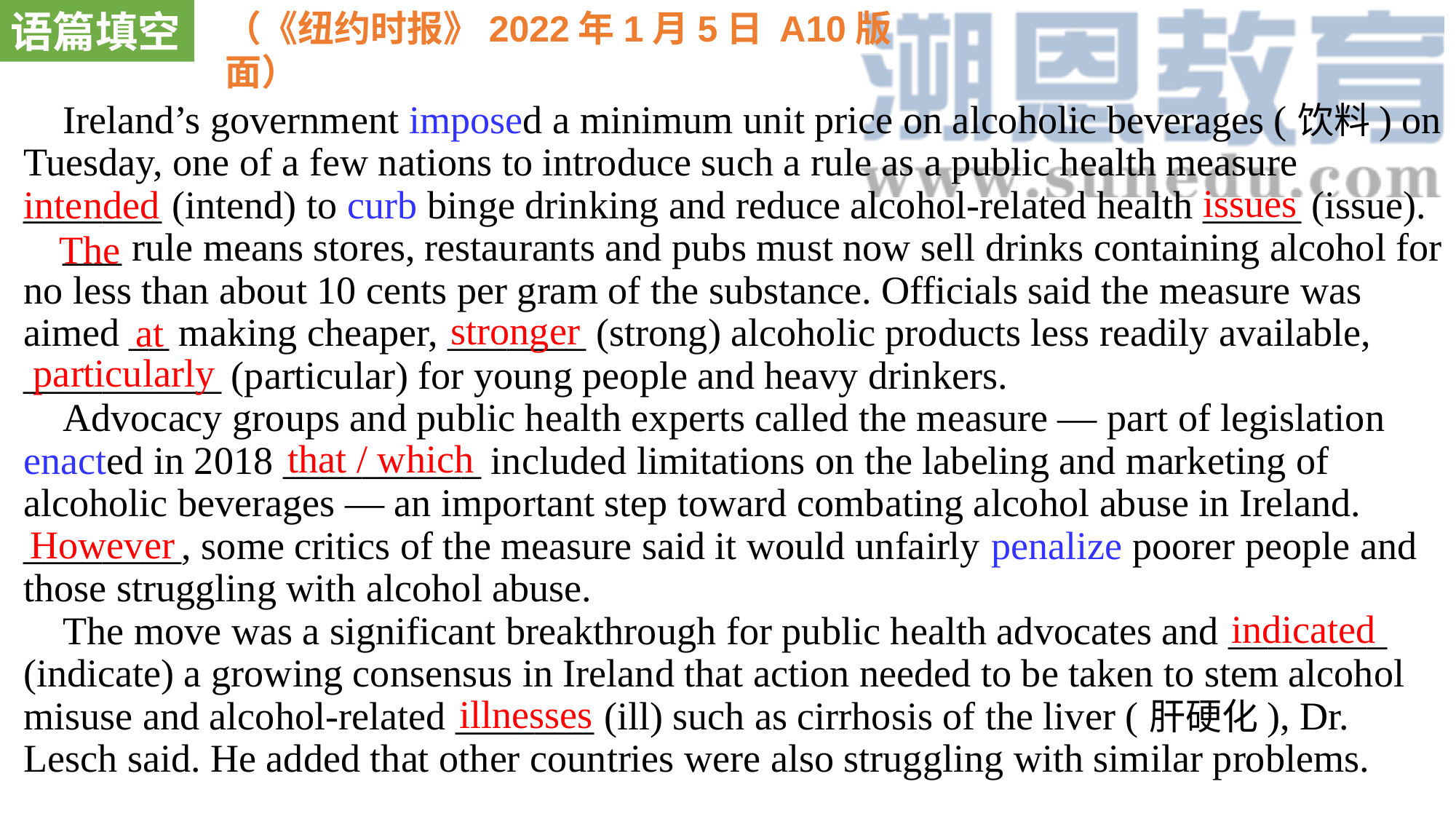

语篇填空
（《纽约时报》2022年1月5日 A10版面）
    Ireland’s government imposed a minimum unit price on alcoholic beverages (饮料) on Tuesday, one of a few nations to introduce such a rule as a public health measure _______ (intend) to curb binge drinking and reduce alcohol-related health _____ (issue).
    ___ rule means stores, restaurants and pubs must now sell drinks containing alcohol for no less than about 10 cents per gram of the substance. Officials said the measure was aimed __ making cheaper, _______ (strong) alcoholic products less readily available, __________ (particular) for young people and heavy drinkers.
    Advocacy groups and public health experts called the measure — part of legislation enacted in 2018 __________ included limitations on the labeling and marketing of alcoholic beverages — an important step toward combating alcohol abuse in Ireland. ________, some critics of the measure said it would unfairly penalize poorer people and those struggling with alcohol abuse.
    The move was a significant breakthrough for public health advocates and ________ (indicate) a growing consensus in Ireland that action needed to be taken to stem alcohol misuse and alcohol-related _______ (ill) such as cirrhosis of the liver (肝硬化), Dr. Lesch said. He added that other countries were also struggling with similar problems.
issues
intended
The
stronger
at
particularly
that / which
However
indicated
illnesses